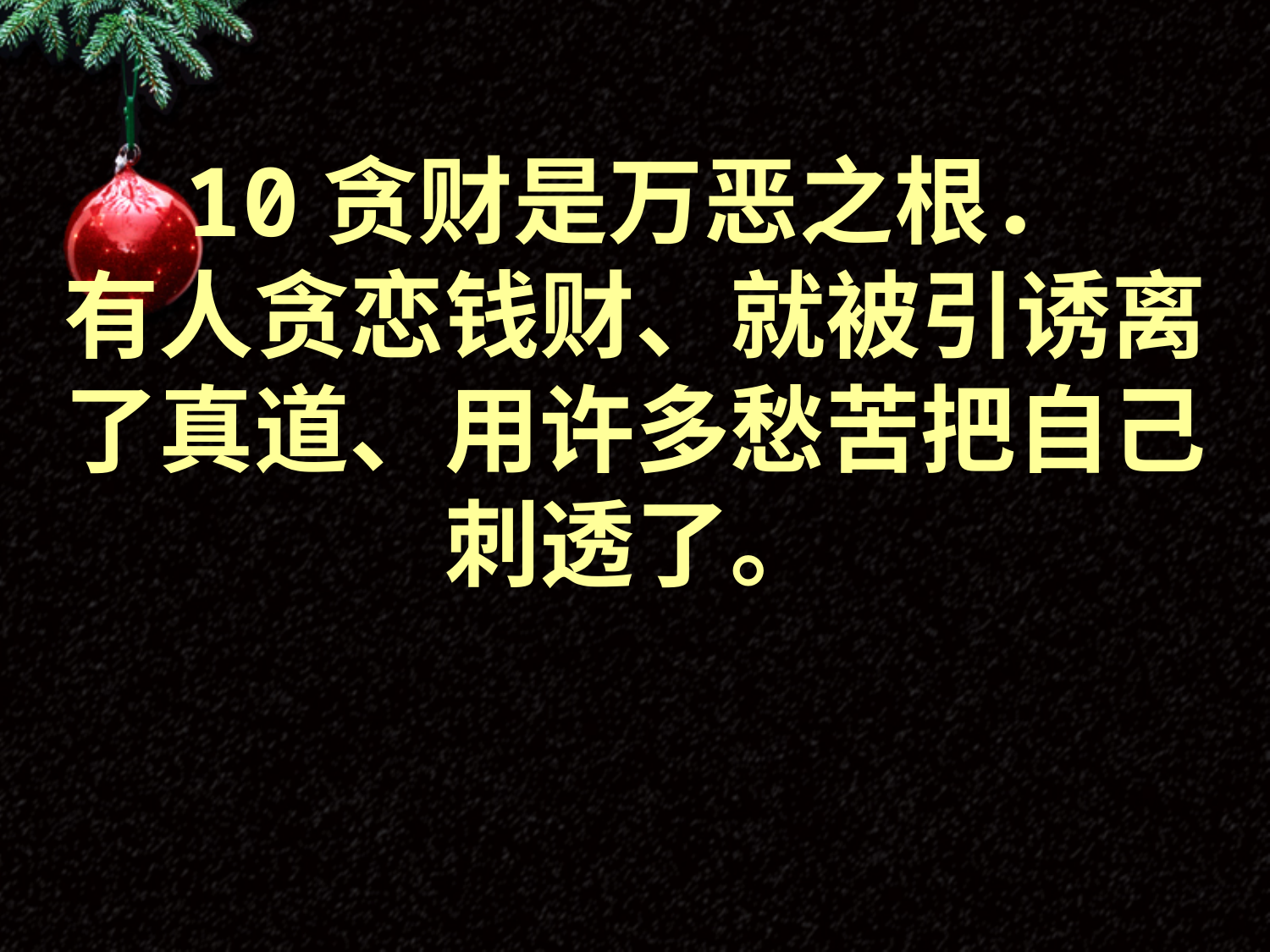

10贪财是万恶之根．
有人贪恋钱财、就被引诱离了真道、用许多愁苦把自己刺透了。